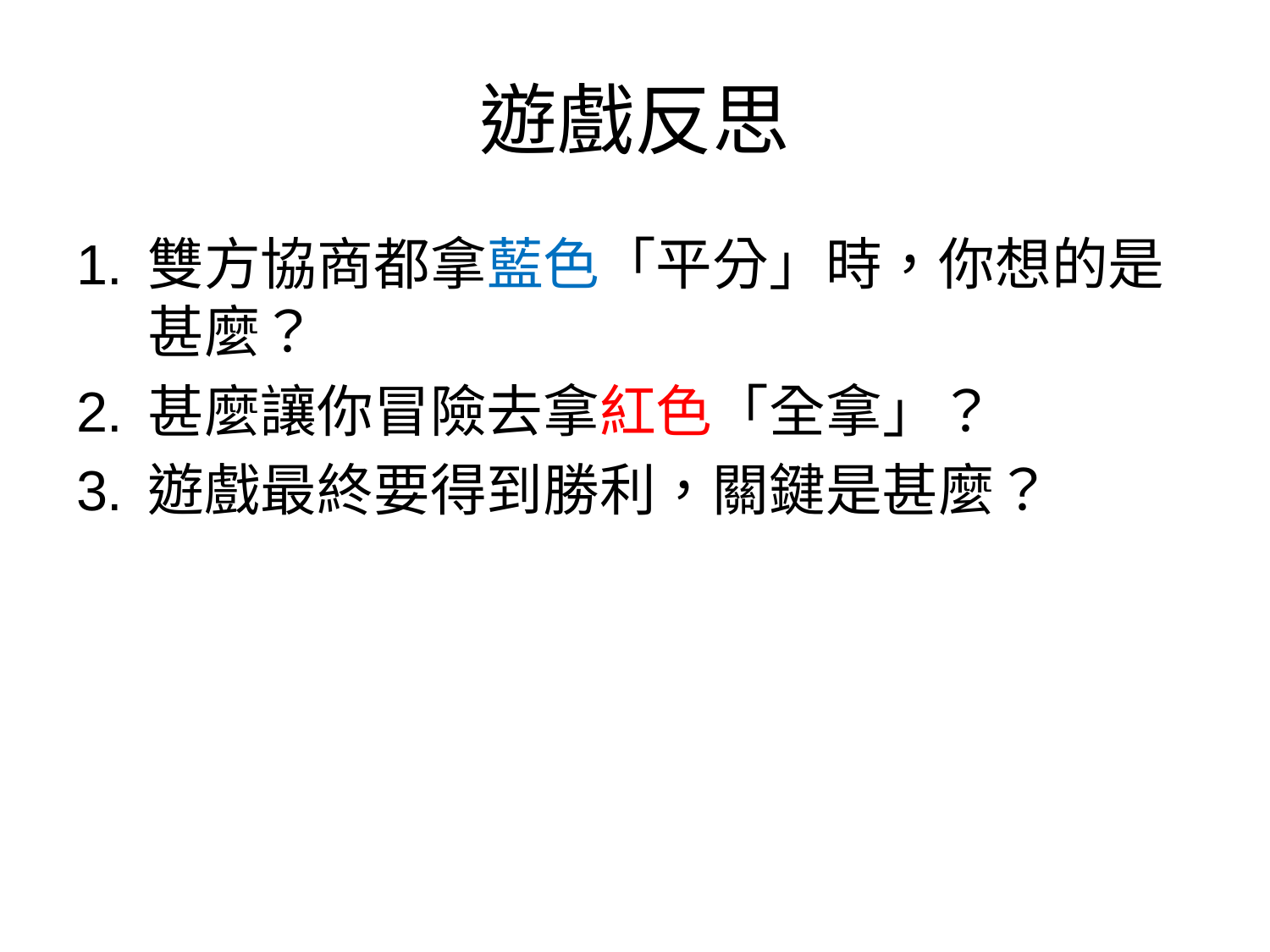

# 遊戲反思
雙方協商都拿藍色「平分」時，你想的是甚麼？
甚麼讓你冒險去拿紅色「全拿」？
遊戲最終要得到勝利，關鍵是甚麼？